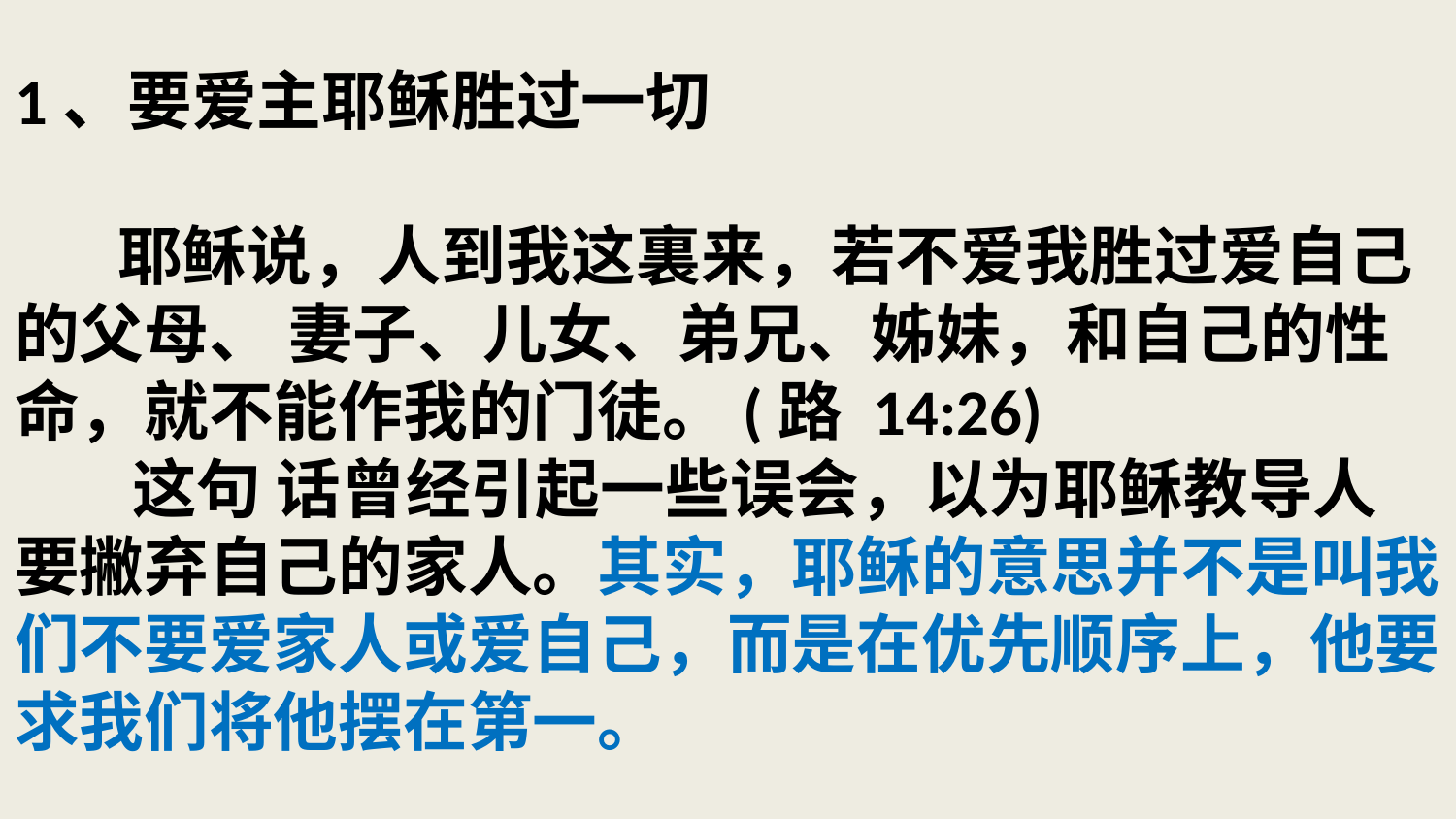

# 1、要爱主耶稣胜过一切 耶稣说，人到我这裏来，若不爱我胜过爱自己的父母、 妻子、儿女、弟兄、姊妹，和自己的性命，就不能作我的门徒。(路 14:26) 这句 话曾经引起一些误会，以为耶稣教导人要撇弃自己的家人。其实，耶稣的意思并不是叫我们不要爱家人或爱自己，而是在优先顺序上，他要求我们将他摆在第一。